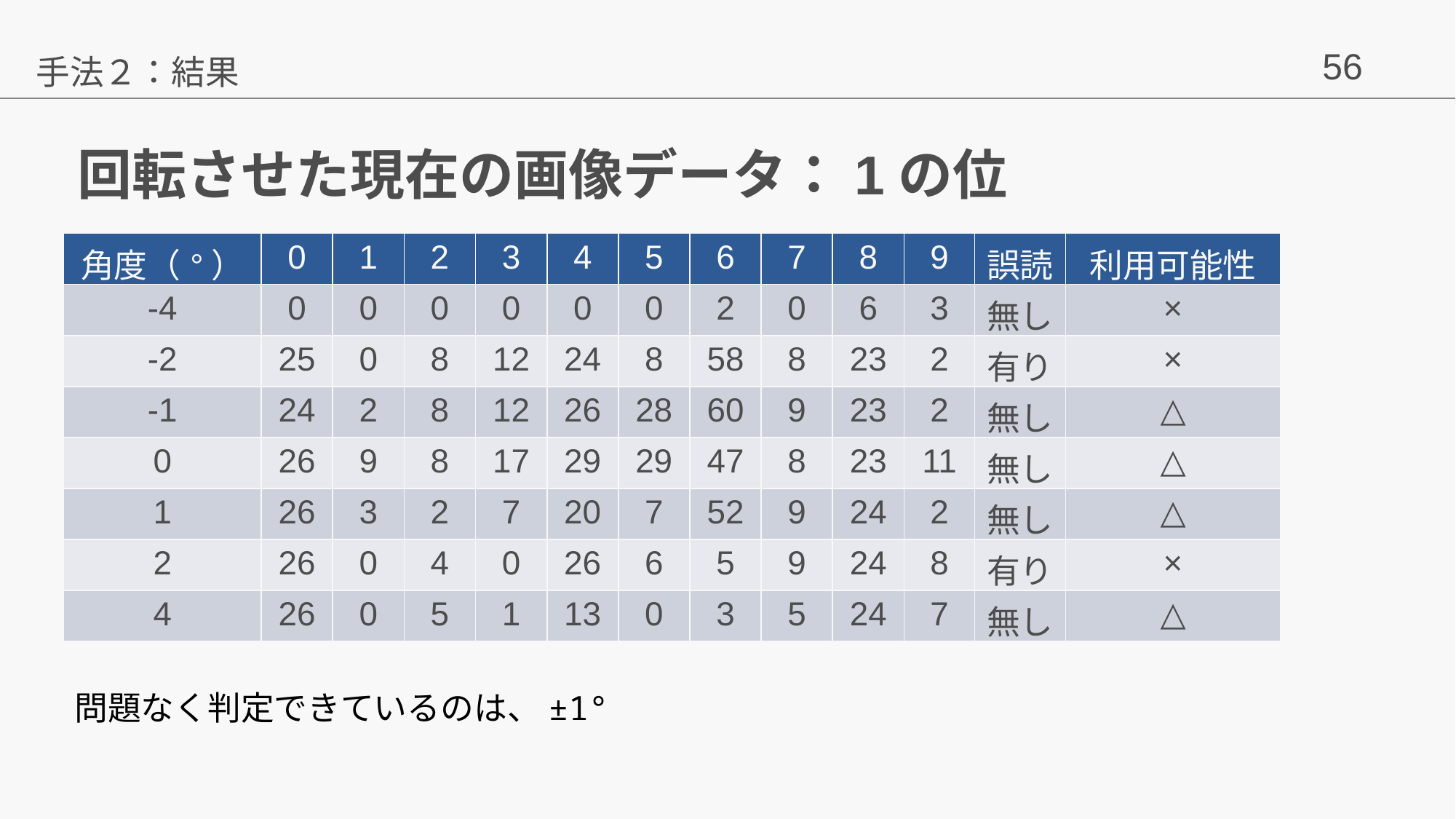

手法２：結果
# 回転させた現在の画像データ：1の位
| 角度（°） | 0 | 1 | 2 | 3 | 4 | 5 | 6 | 7 | 8 | 9 | 誤読 | 利用可能性 |
| --- | --- | --- | --- | --- | --- | --- | --- | --- | --- | --- | --- | --- |
| -4 | 0 | 0 | 0 | 0 | 0 | 0 | 2 | 0 | 6 | 3 | 無し | × |
| -2 | 25 | 0 | 8 | 12 | 24 | 8 | 58 | 8 | 23 | 2 | 有り | × |
| -1 | 24 | 2 | 8 | 12 | 26 | 28 | 60 | 9 | 23 | 2 | 無し | △ |
| 0 | 26 | 9 | 8 | 17 | 29 | 29 | 47 | 8 | 23 | 11 | 無し | △ |
| 1 | 26 | 3 | 2 | 7 | 20 | 7 | 52 | 9 | 24 | 2 | 無し | △ |
| 2 | 26 | 0 | 4 | 0 | 26 | 6 | 5 | 9 | 24 | 8 | 有り | × |
| 4 | 26 | 0 | 5 | 1 | 13 | 0 | 3 | 5 | 24 | 7 | 無し | △ |
問題なく判定できているのは、±1°